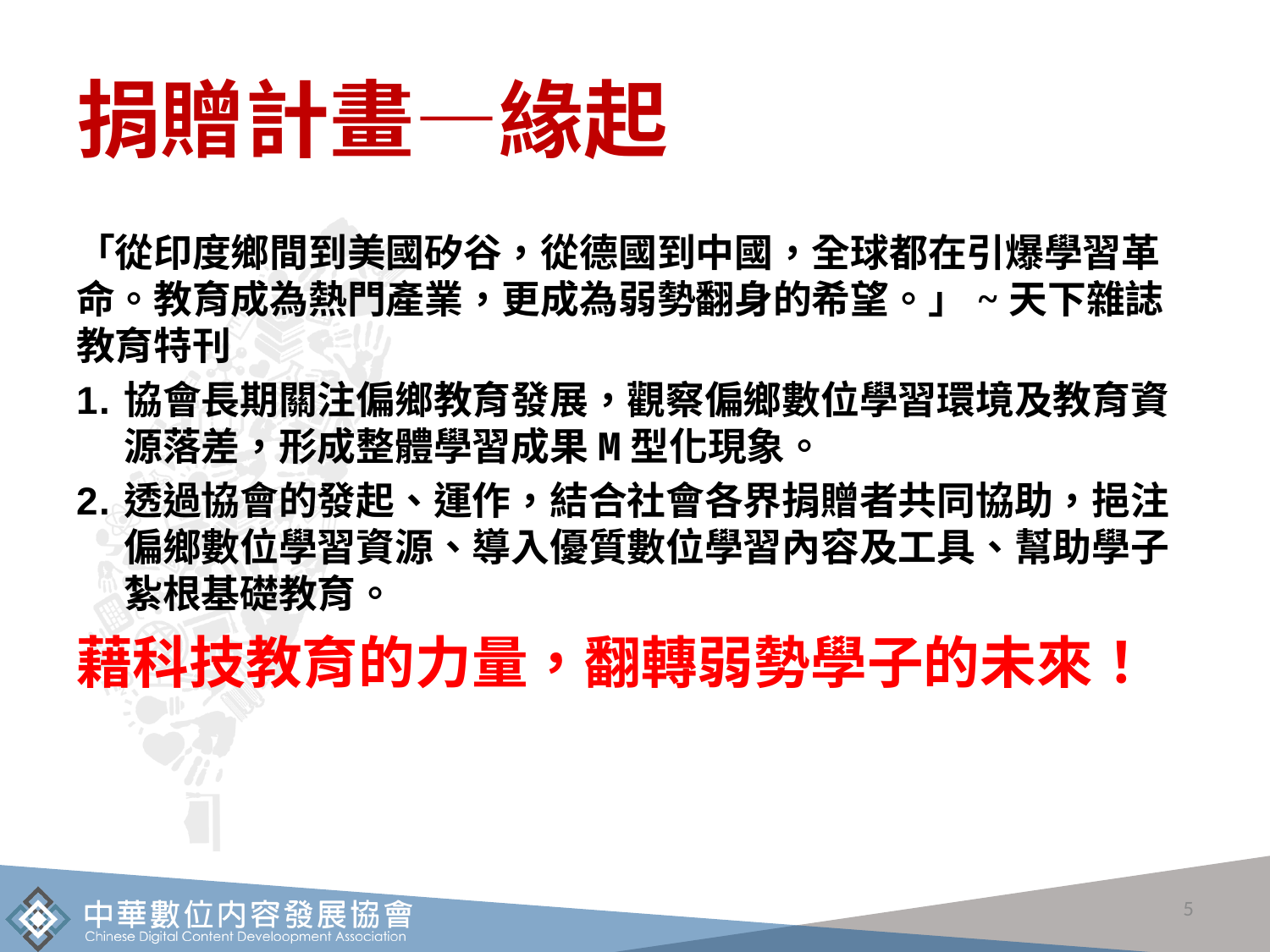

# 捐贈計畫—緣起
「從印度鄉間到美國矽谷，從德國到中國，全球都在引爆學習革命。教育成為熱門產業，更成為弱勢翻身的希望。」~天下雜誌教育特刊
協會長期關注偏鄉教育發展，觀察偏鄉數位學習環境及教育資源落差，形成整體學習成果M型化現象。
透過協會的發起、運作，結合社會各界捐贈者共同協助，挹注偏鄉數位學習資源、導入優質數位學習內容及工具、幫助學子紮根基礎教育。
藉科技教育的力量，翻轉弱勢學子的未來！
5